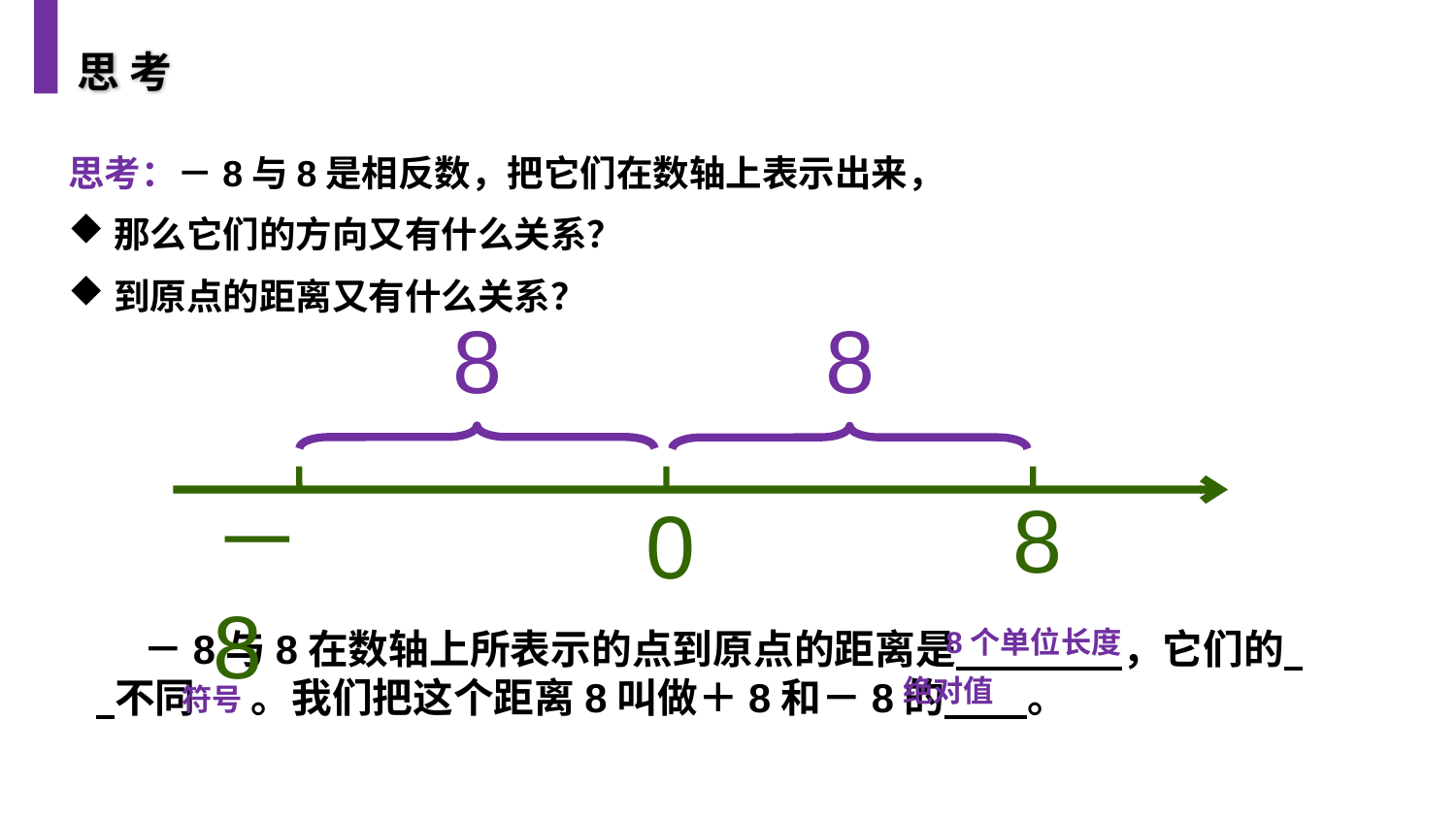

思 考
思考：－8与8是相反数，把它们在数轴上表示出来，
那么它们的方向又有什么关系？
到原点的距离又有什么关系？

8
8

－8

0

8

    －8与8在数轴上所表示的点到原点的距离是                  ，它们的     不同      。我们把这个距离8叫做＋8和－8的         。
8个单位长度
绝对值
符号